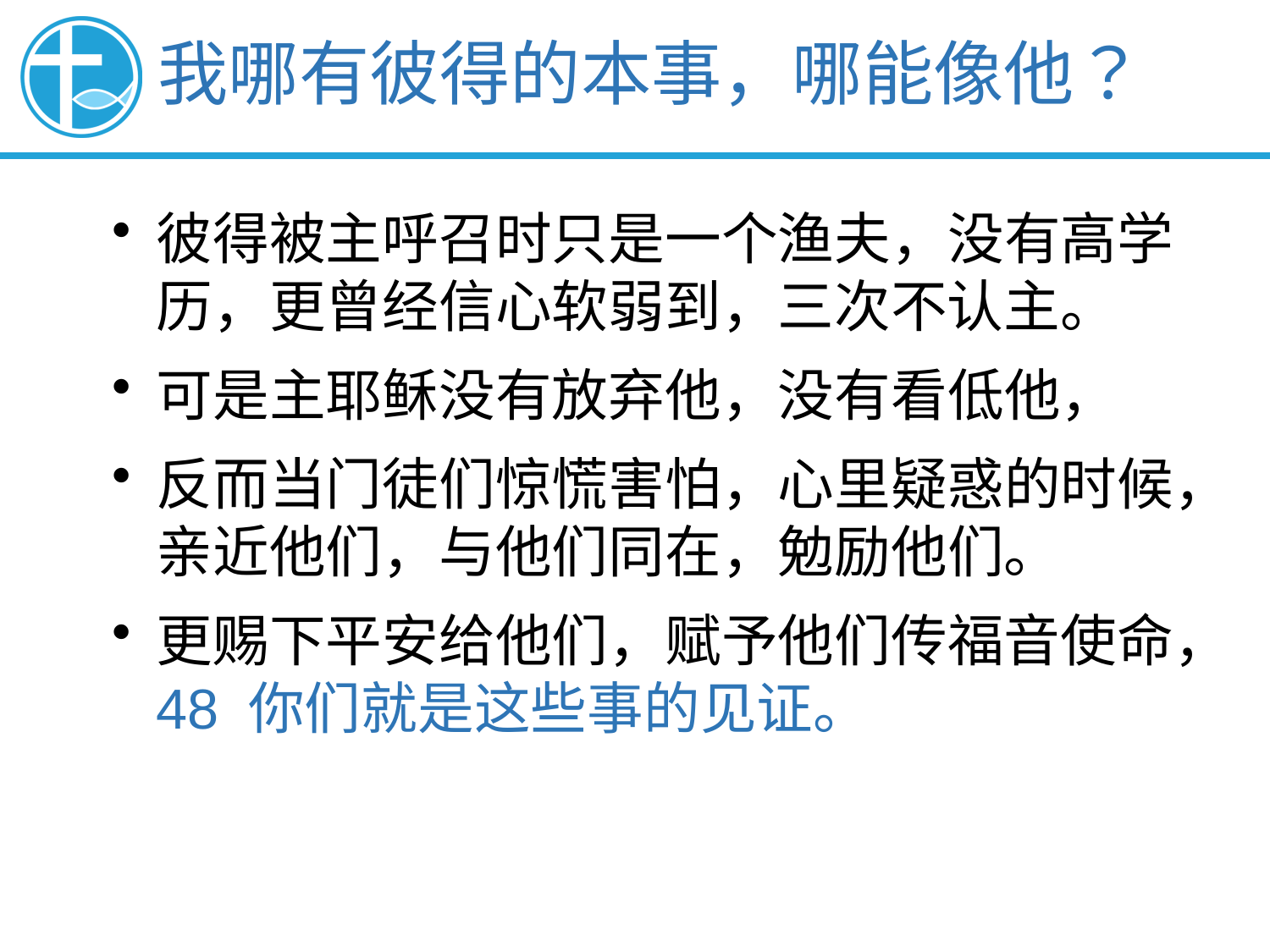

我哪有彼得的本事，哪能像他？
彼得被主呼召时只是一个渔夫，没有高学历，更曾经信心软弱到，三次不认主。
可是主耶稣没有放弃他，没有看低他，
反而当门徒们惊慌害怕，心里疑惑的时候，亲近他们，与他们同在，勉励他们。
更赐下平安给他们，赋予他们传福音使命，48 你们就是这些事的见证。